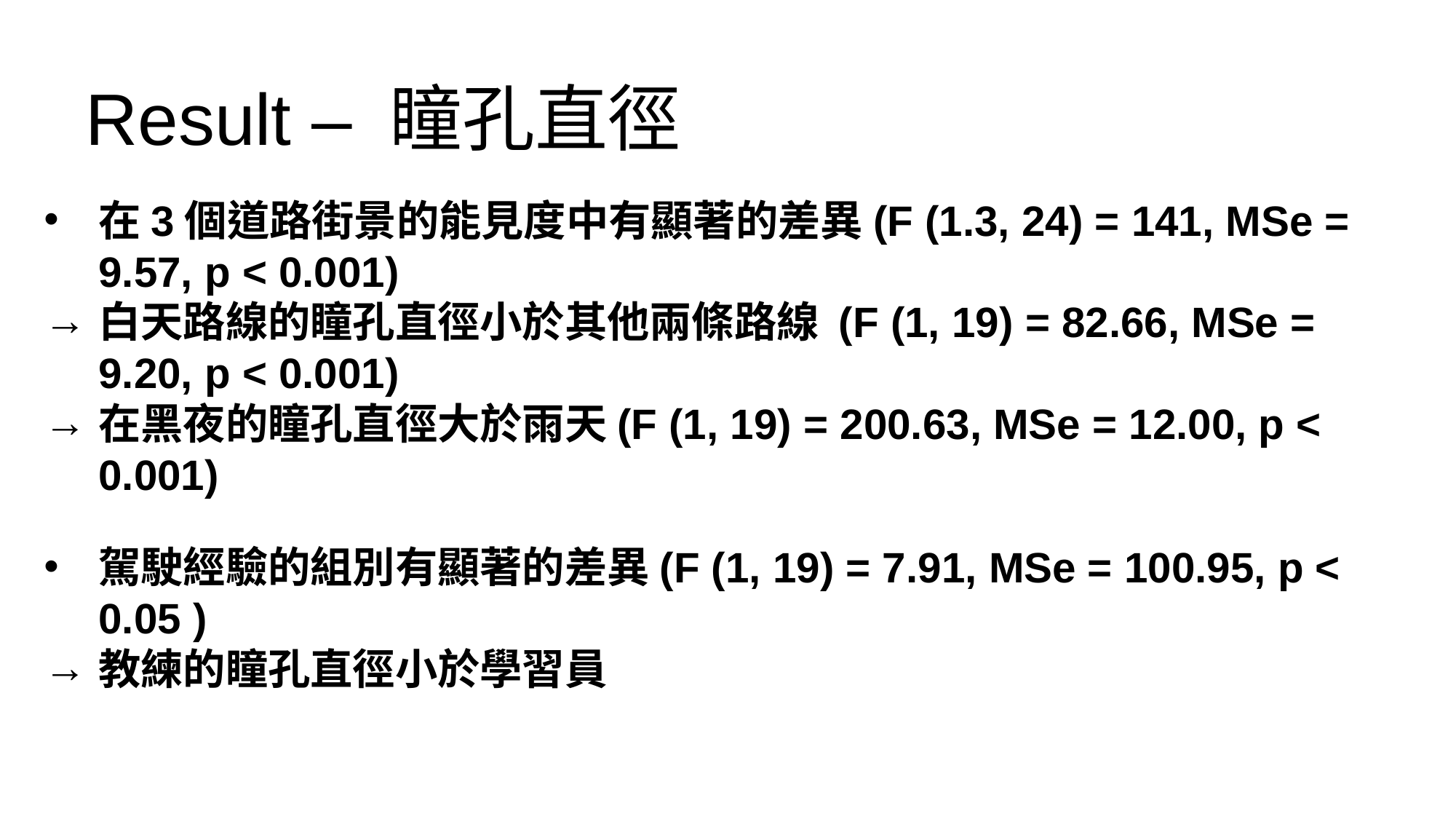

Result – 瞳孔直徑
在3個道路街景的能見度中有顯著的差異(F (1.3, 24) = 141, MSe = 9.57, p < 0.001)
白天路線的瞳孔直徑小於其他兩條路線 (F (1, 19) = 82.66, MSe = 9.20, p < 0.001)
在黑夜的瞳孔直徑大於雨天(F (1, 19) = 200.63, MSe = 12.00, p < 0.001)
駕駛經驗的組別有顯著的差異(F (1, 19) = 7.91, MSe = 100.95, p < 0.05 )
教練的瞳孔直徑小於學習員